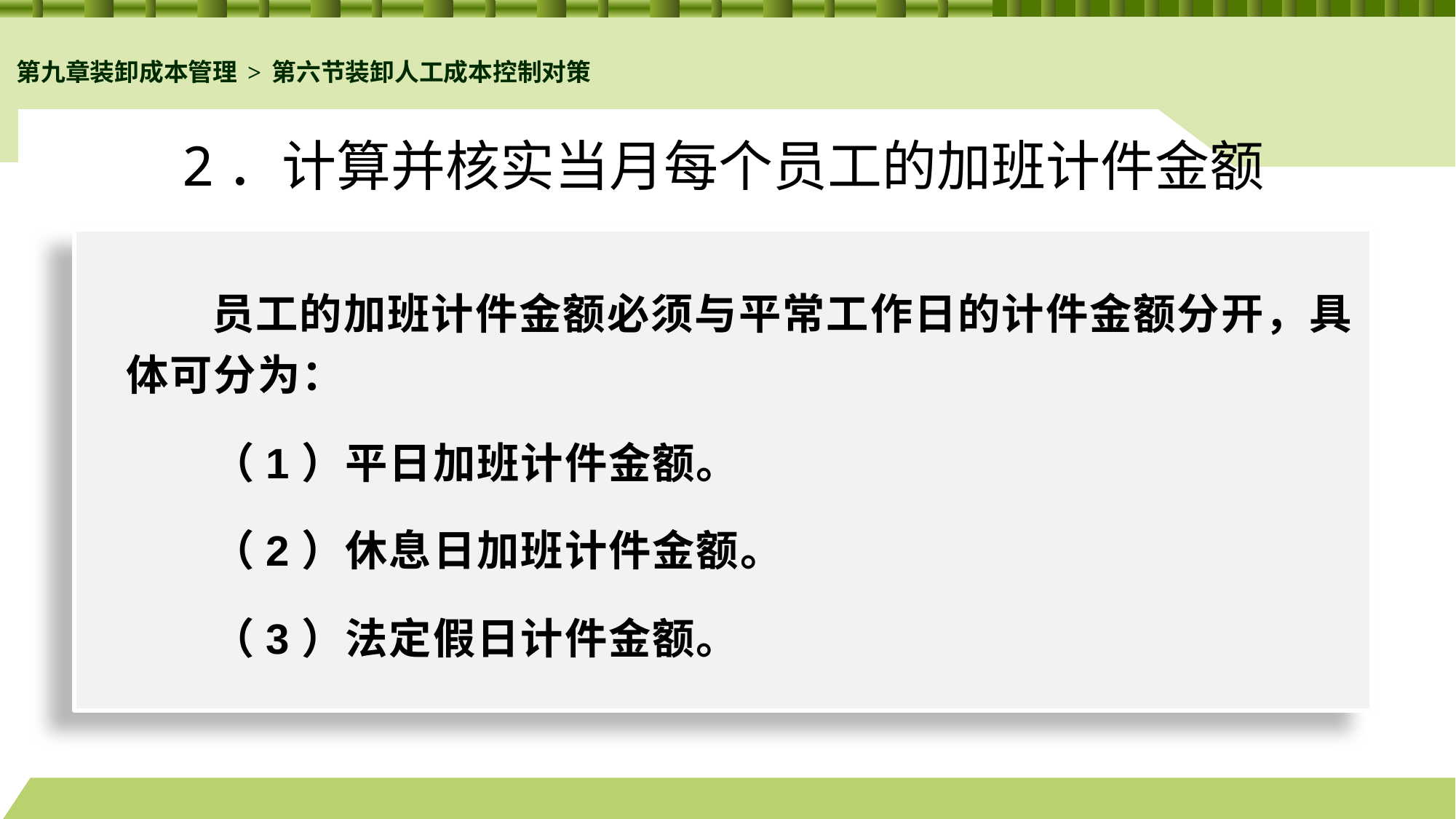

第九章装卸成本管理>第六节装卸人工成本控制对策
# 2．计算并核实当月每个员工的加班计件金额
员工的加班计件金额必须与平常工作日的计件金额分开，具体可分为：
（1）平日加班计件金额。
（2）休息日加班计件金额。
（3）法定假日计件金额。